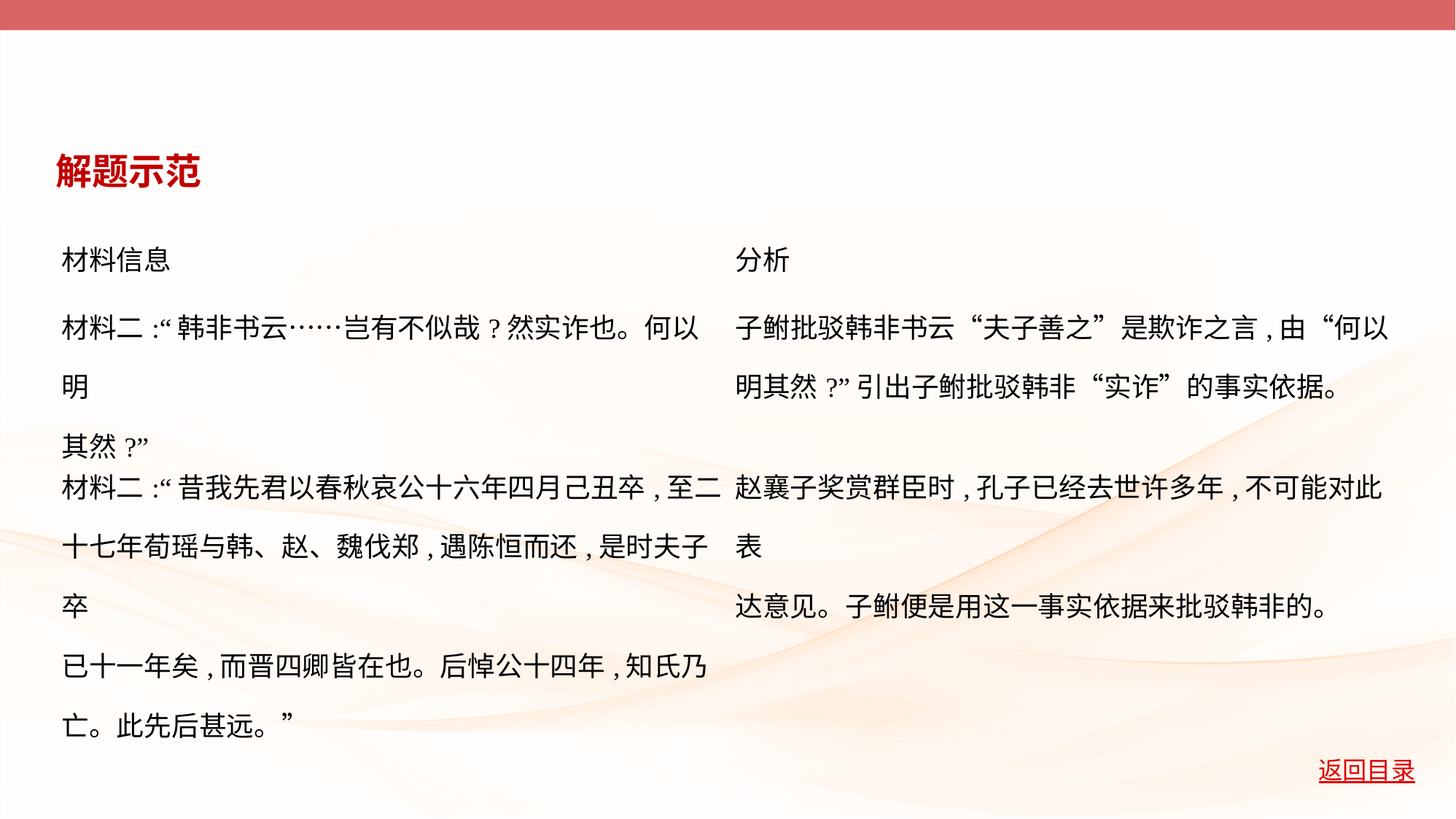

解题示范
| 材料信息 | 分析 |
| --- | --- |
| 材料二:“韩非书云……岂有不似哉?然实诈也。何以明 其然?” | 子鲋批驳韩非书云“夫子善之”是欺诈之言,由“何以 明其然?”引出子鲋批驳韩非“实诈”的事实依据。 |
| 材料二:“昔我先君以春秋哀公十六年四月己丑卒,至二 十七年荀瑶与韩、赵、魏伐郑,遇陈恒而还,是时夫子卒 已十一年矣,而晋四卿皆在也。后悼公十四年,知氏乃 亡。此先后甚远。” | 赵襄子奖赏群臣时,孔子已经去世许多年,不可能对此表 达意见。子鲋便是用这一事实依据来批驳韩非的。 |